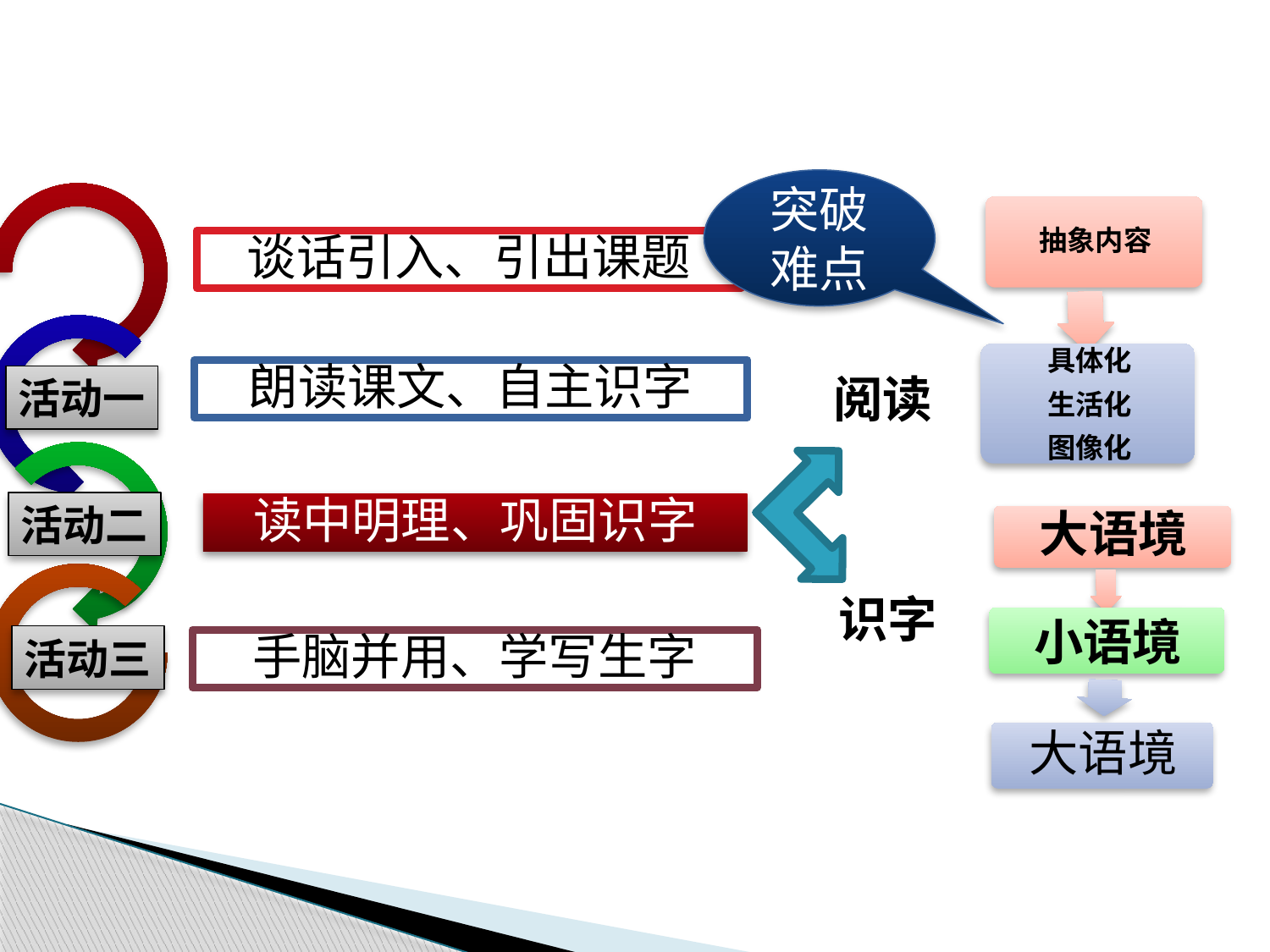

抽象内容

具体化
生活化
图像化
突破难点
谈话引入、引出课题
朗读课文、自主识字
读中明理、巩固识字
手脑并用、学写生字
阅读
活动一

大语境

小语境

大语境
活动二
识字
活动三